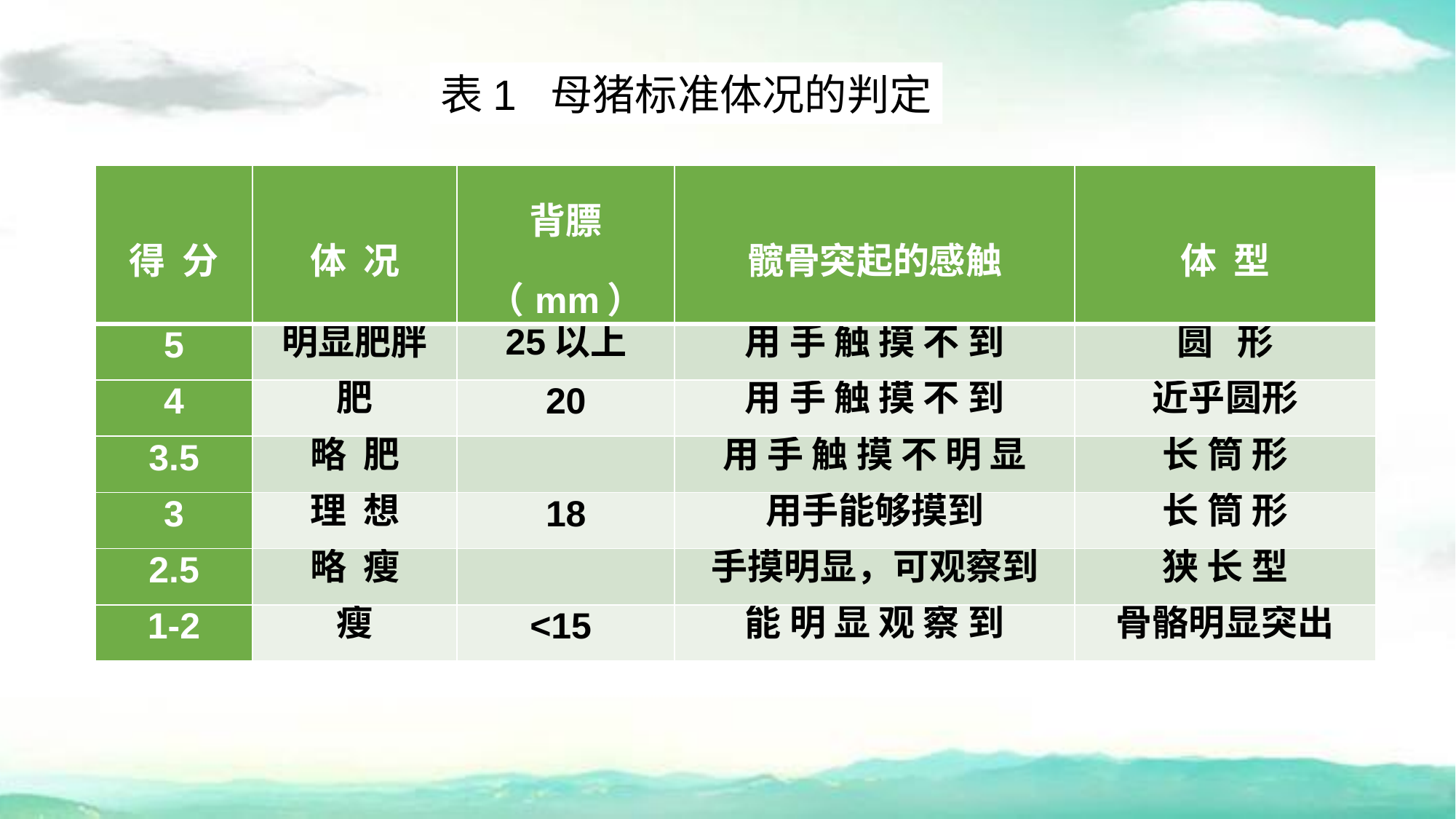

表1  母猪标准体况的判定
| 得  分 | 体  况 | 背膘（mm） | 髋骨突起的感触 | 体  型 |
| --- | --- | --- | --- | --- |
| 5 | 明显肥胖 | 25以上 | 用 手 触 摸 不 到 | 圆   形 |
| 4 | 肥 | 20 | 用 手 触 摸 不 到 | 近乎圆形 |
| 3.5 | 略  肥 |  | 用 手 触 摸 不 明 显 | 长 筒 形 |
| 3 | 理  想 | 18 | 用手能够摸到 | 长 筒 形 |
| 2.5 | 略  瘦 |  | 手摸明显，可观察到 | 狭 长 型 |
| 1-2 | 瘦 | <15 | 能 明 显 观 察 到 | 骨骼明显突出 |